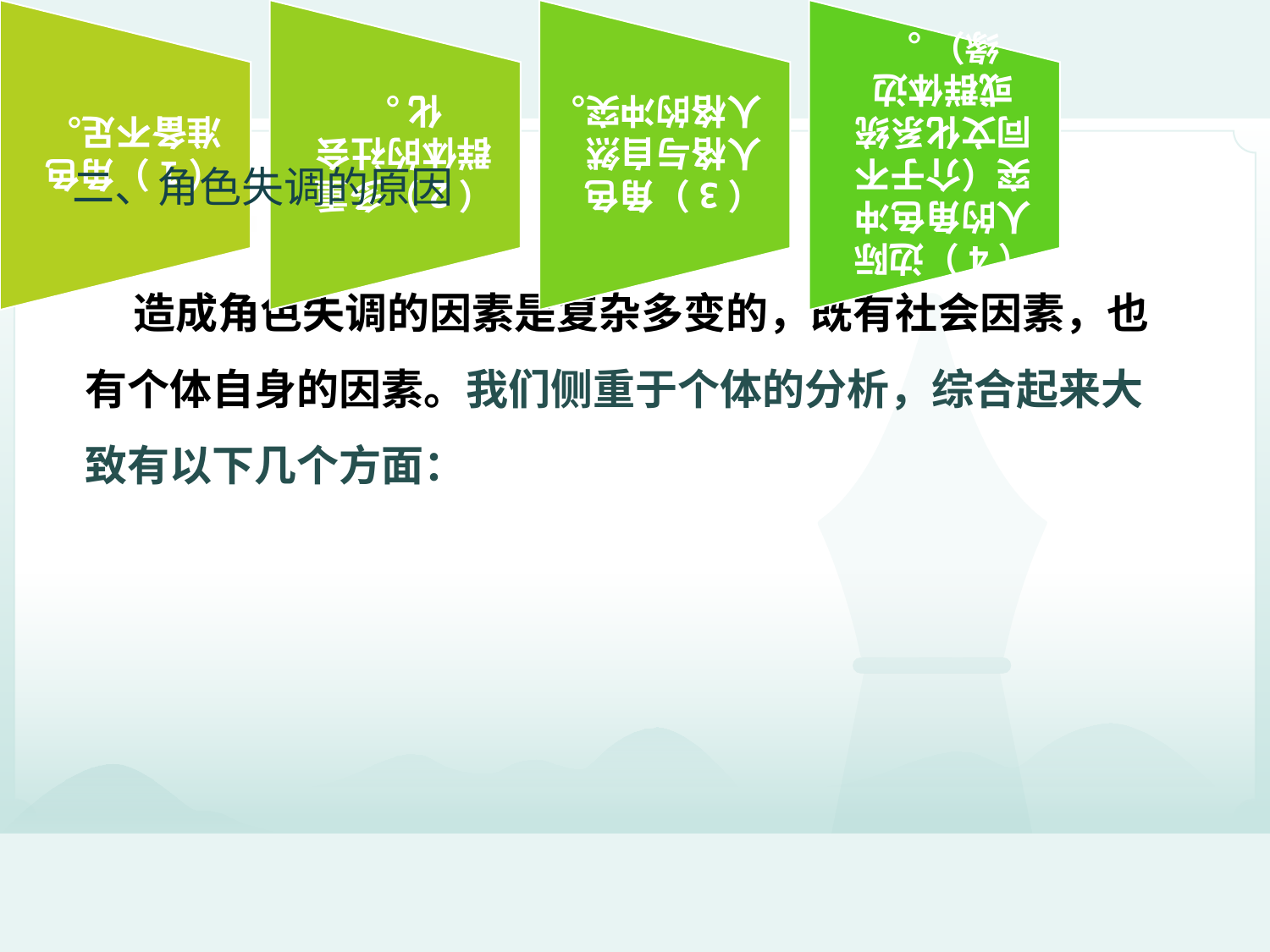

# 二、角色失调的原因
    造成角色失调的因素是复杂多变的，既有社会因素，也有个体自身的因素。我们侧重于个体的分析，综合起来大致有以下几个方面：

（1）角色准备不足。
（2）多重群体的社会化 。
（3）角色人格与自然人格的冲突。
（4）边际人的角色冲突（介于不同文化系统或群体边缘） 。